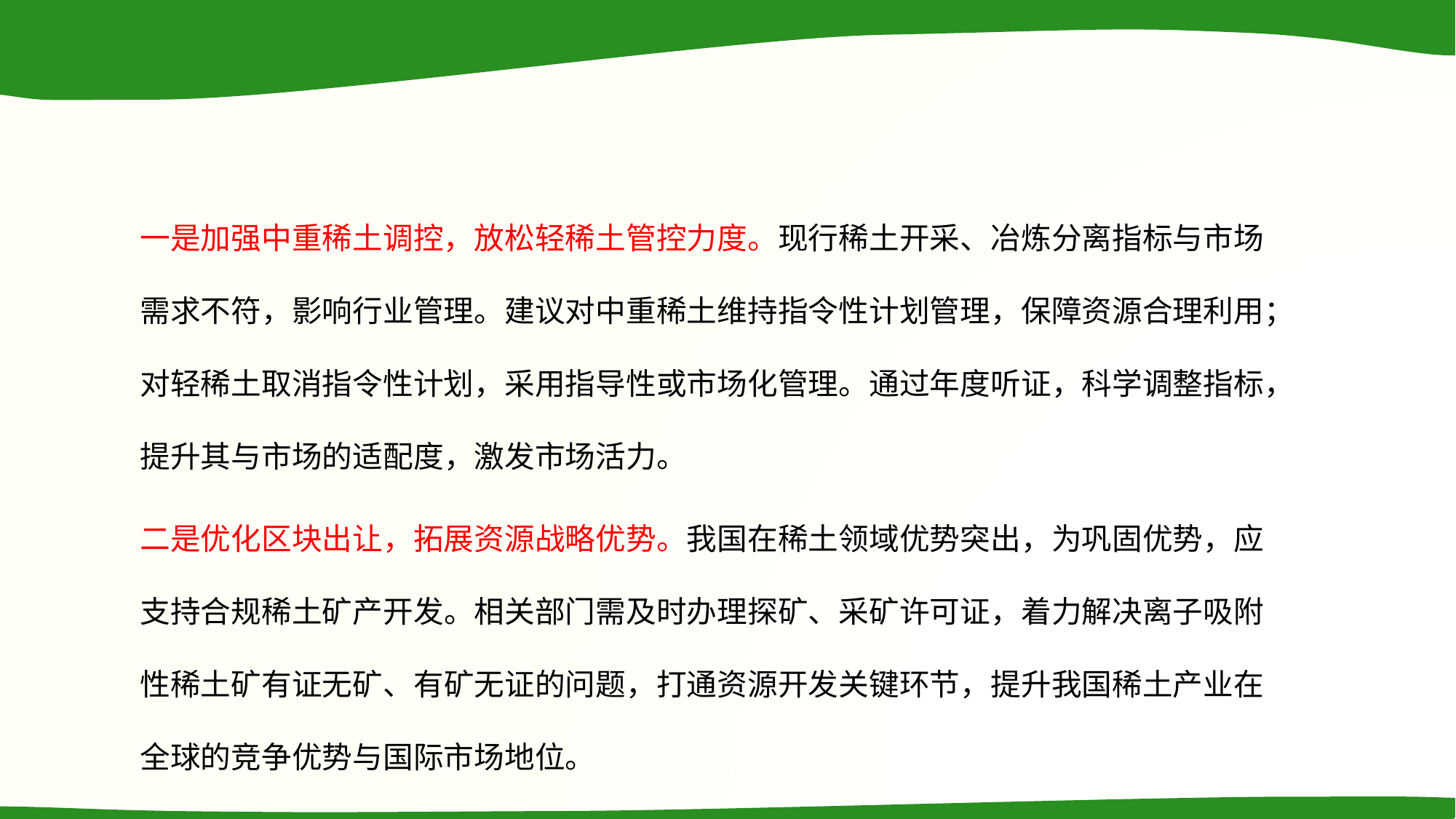

一是加强中重稀土调控，放松轻稀土管控力度。现行稀土开采、冶炼分离指标与市场需求不符，影响行业管理。建议对中重稀土维持指令性计划管理，保障资源合理利用；对轻稀土取消指令性计划，采用指导性或市场化管理。通过年度听证，科学调整指标，提升其与市场的适配度，激发市场活力。​
二是优化区块出让，拓展资源战略优势。我国在稀土领域优势突出，为巩固优势，应支持合规稀土矿产开发。相关部门需及时办理探矿、采矿许可证，着力解决离子吸附性稀土矿有证无矿、有矿无证的问题，打通资源开发关键环节，提升我国稀土产业在全球的竞争优势与国际市场地位。​